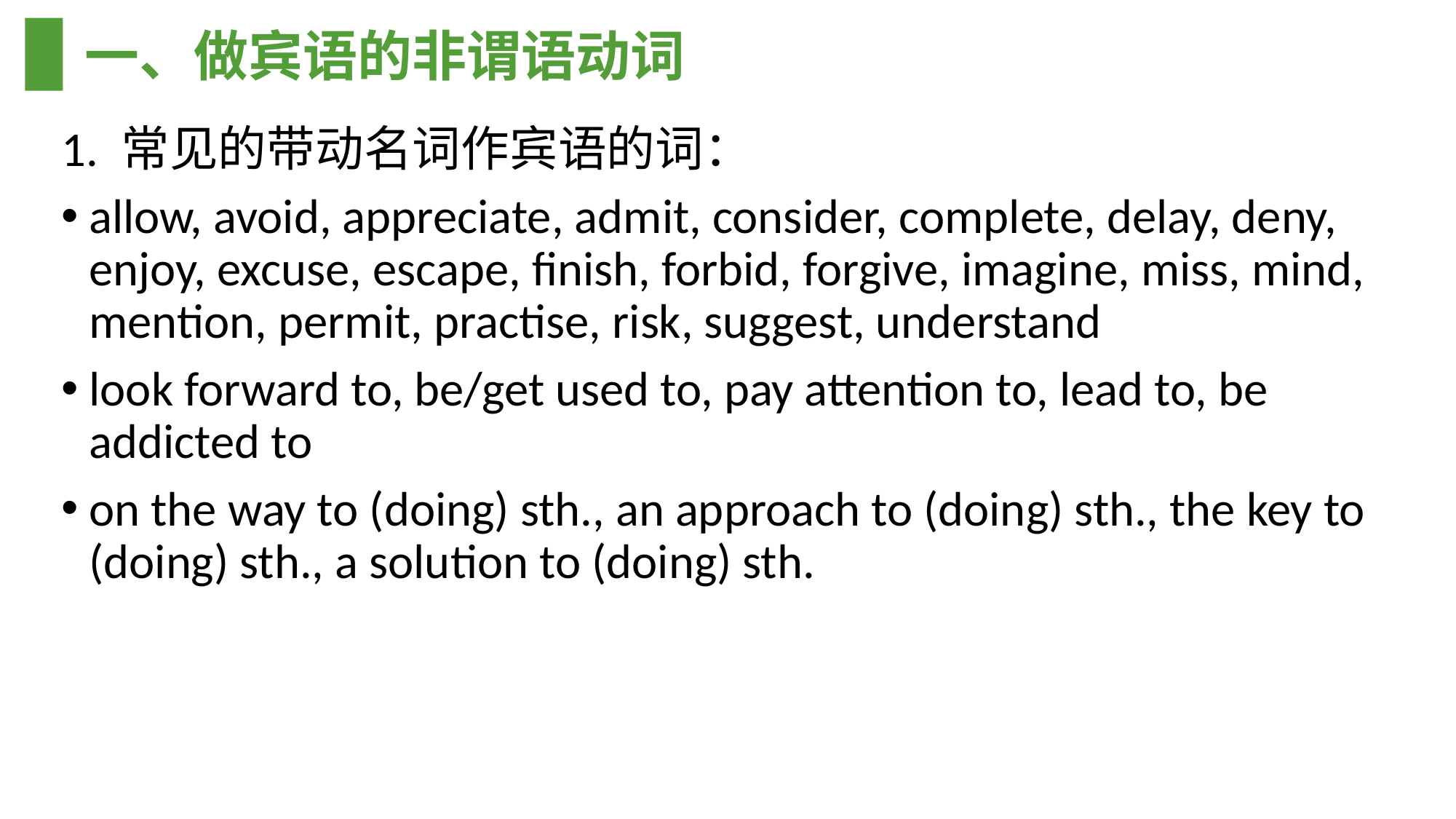

# 一、做宾语的非谓语动词
1. 常见的带动名词作宾语的词：
allow, avoid, appreciate, admit, consider, complete, delay, deny, enjoy, excuse, escape, finish, forbid, forgive, imagine, miss, mind, mention, permit, practise, risk, suggest, understand
look forward to, be/get used to, pay attention to, lead to, be addicted to
on the way to (doing) sth., an approach to (doing) sth., the key to (doing) sth., a solution to (doing) sth.